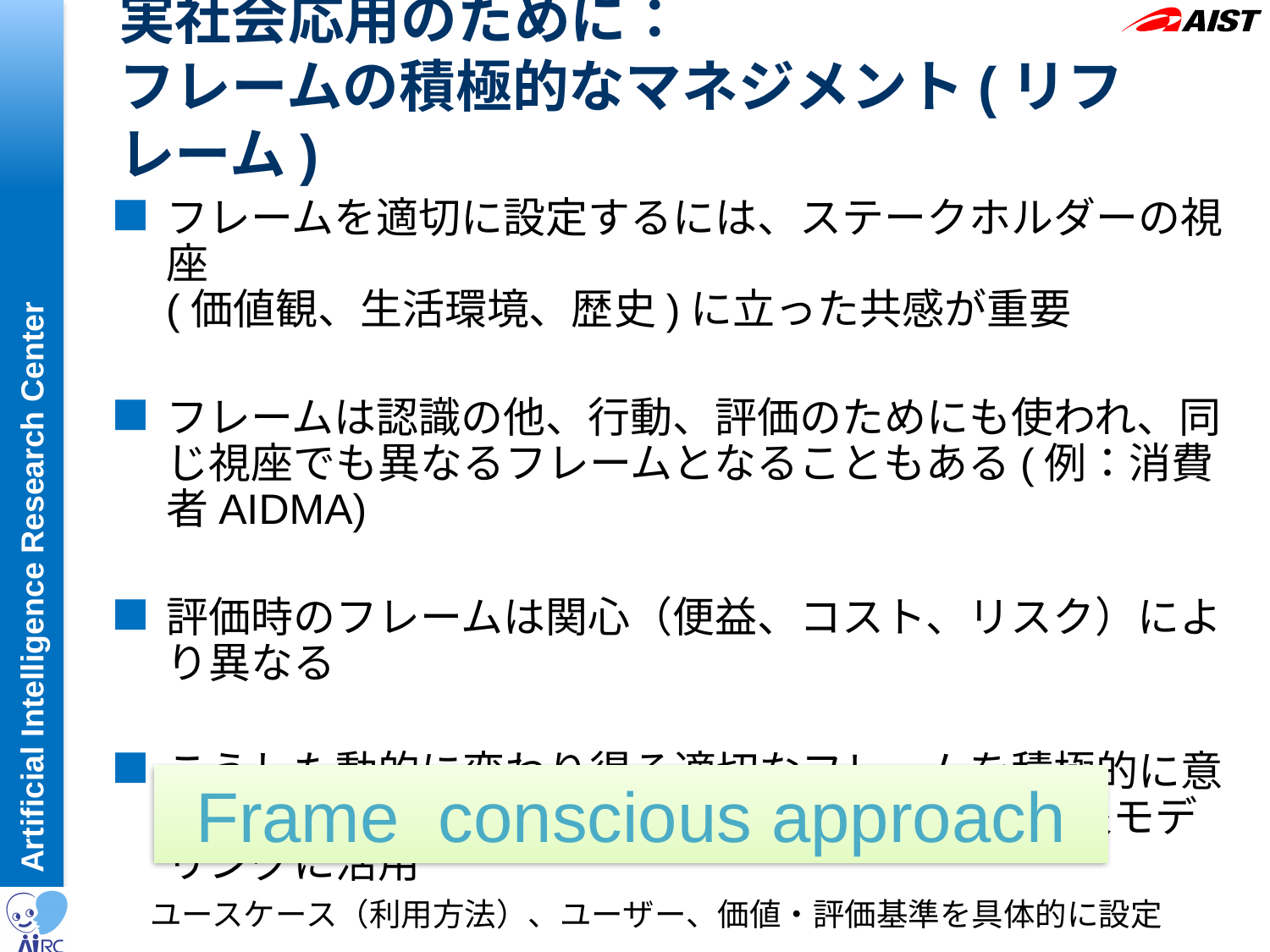

# 実社会応用のために： フレームの積極的なマネジメント(リフレーム)
フレームを適切に設定するには、ステークホルダーの視座
(価値観、生活環境、歴史)に立った共感が重要

フレームは認識の他、行動、評価のためにも使われ、同じ視座でも異なるフレームとなることもある(例：消費者AIDMA)

評価時のフレームは関心（便益、コスト、リスク）により異なる

こうした動的に変わり得る適切なフレームを積極的に意識して、Cyber=Physical系データからの社会現象モデリングに活用

Frame  conscious approach
ユースケース（利用方法）、ユーザー、価値・評価基準を具体的に設定